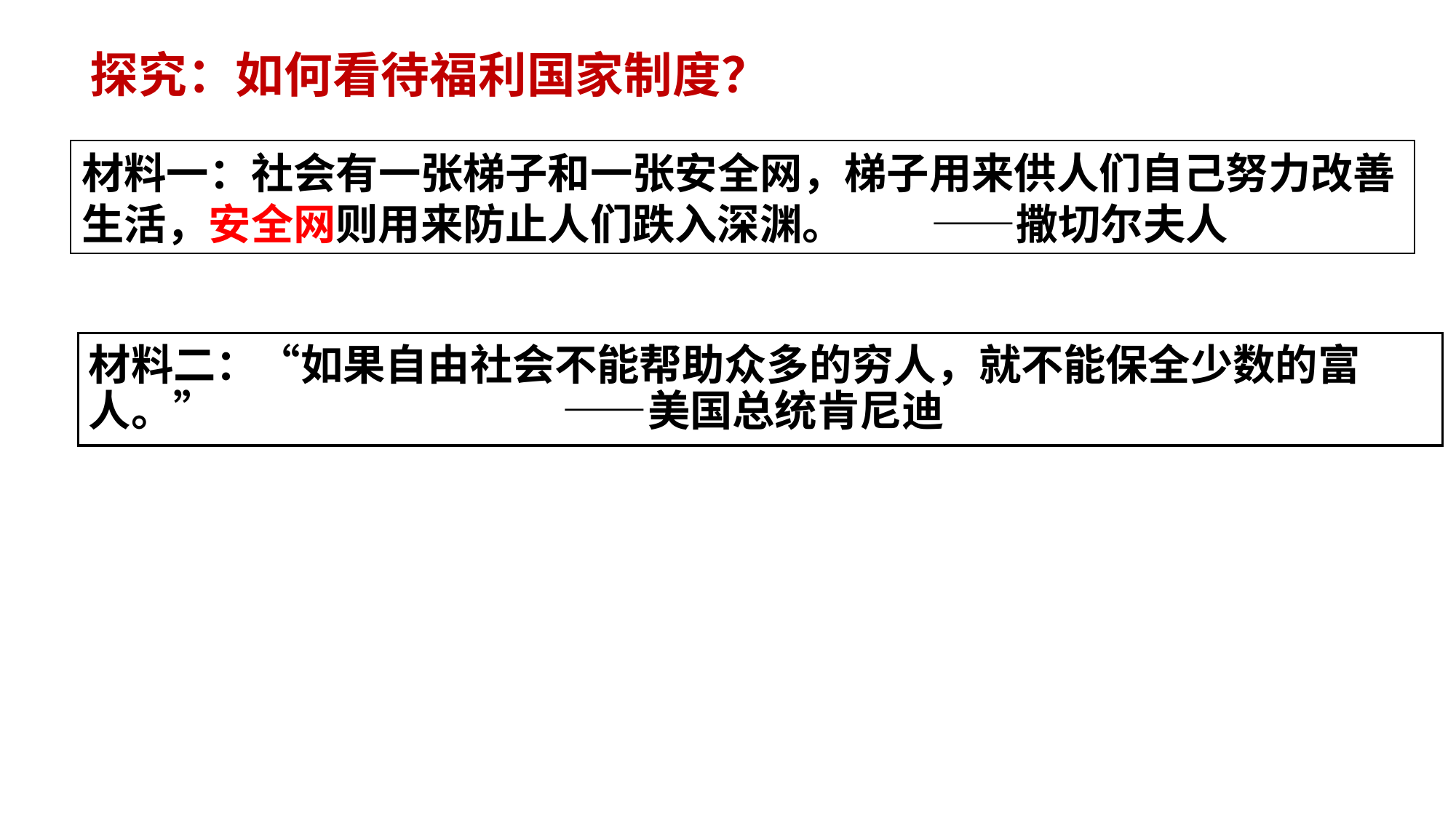

探究：如何看待福利国家制度？
材料一：社会有一张梯子和一张安全网，梯子用来供人们自己努力改善生活，安全网则用来防止人们跌入深渊。         ——撒切尔夫人
材料二：“如果自由社会不能帮助众多的穷人，就不能保全少数的富人。”                                    ——美国总统肯尼迪